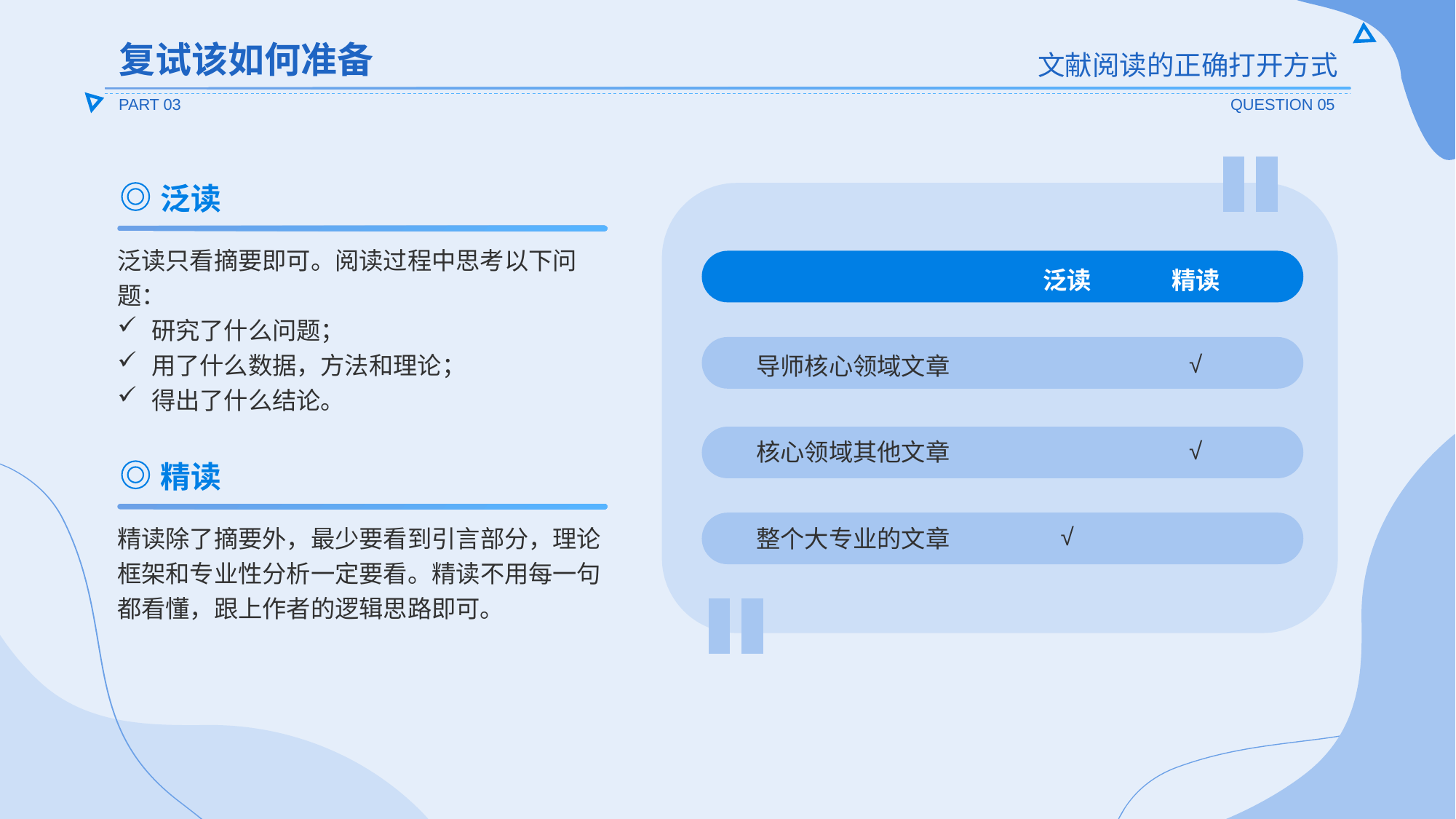

复试该如何准备
文献阅读的正确打开方式
PART 03
QUESTION 05
泛读

|  | 泛读 | 精读 |
| --- | --- | --- |
| 导师核心领域文章 |  | √ |
| 核心领域其他文章 |  | √ |
| 整个大专业的文章 | √ |  |
泛读只看摘要即可。阅读过程中思考以下问题：
研究了什么问题；
用了什么数据，方法和理论；
得出了什么结论。

精读

精读除了摘要外，最少要看到引言部分，理论框架和专业性分析一定要看。精读不用每一句都看懂，跟上作者的逻辑思路即可。